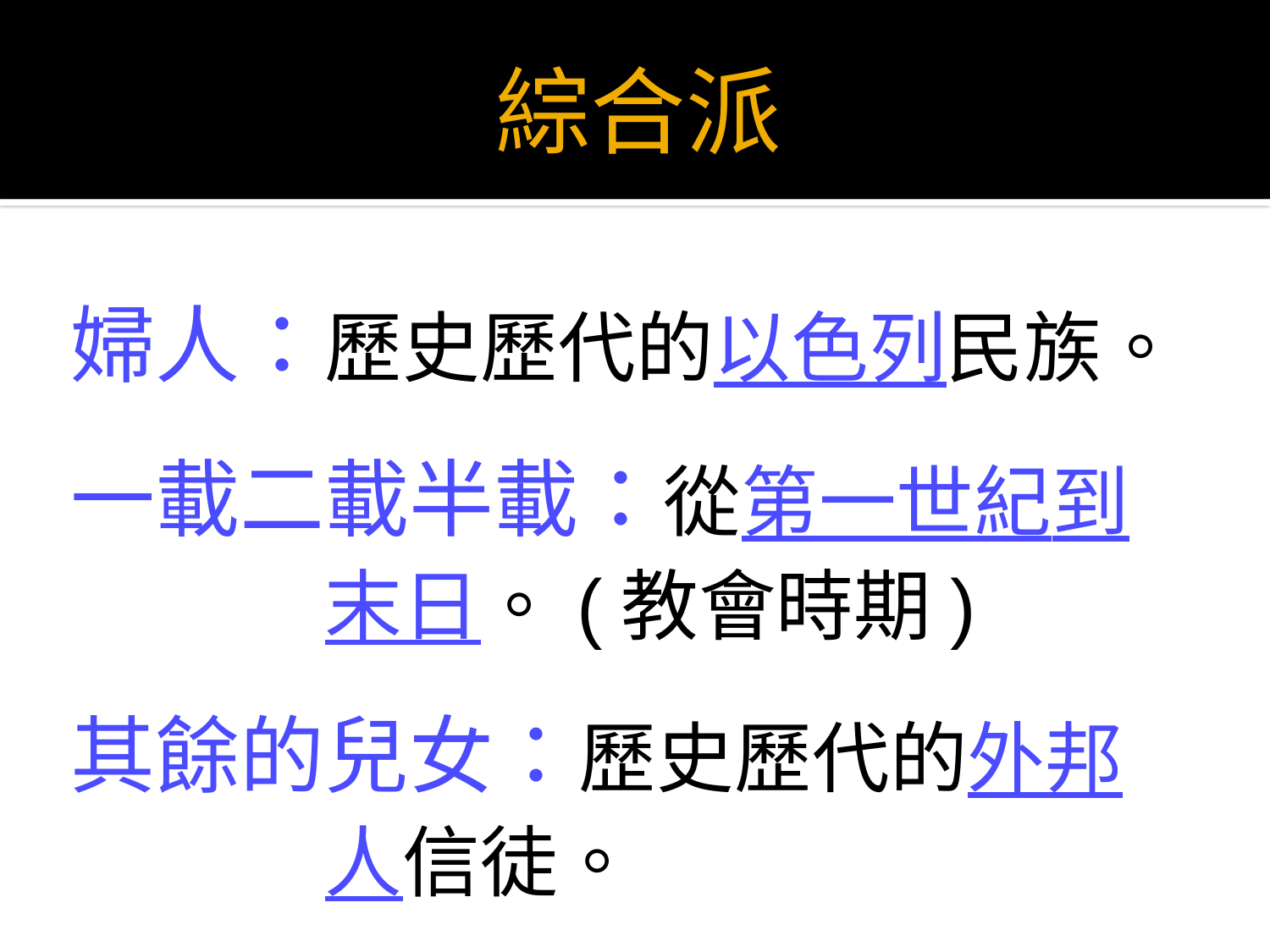

# 綜合派
婦人：歷史歷代的以色列民族。
一載二載半載：從第一世紀到末日。(教會時期)
其餘的兒女：歷史歷代的外邦人信徒。